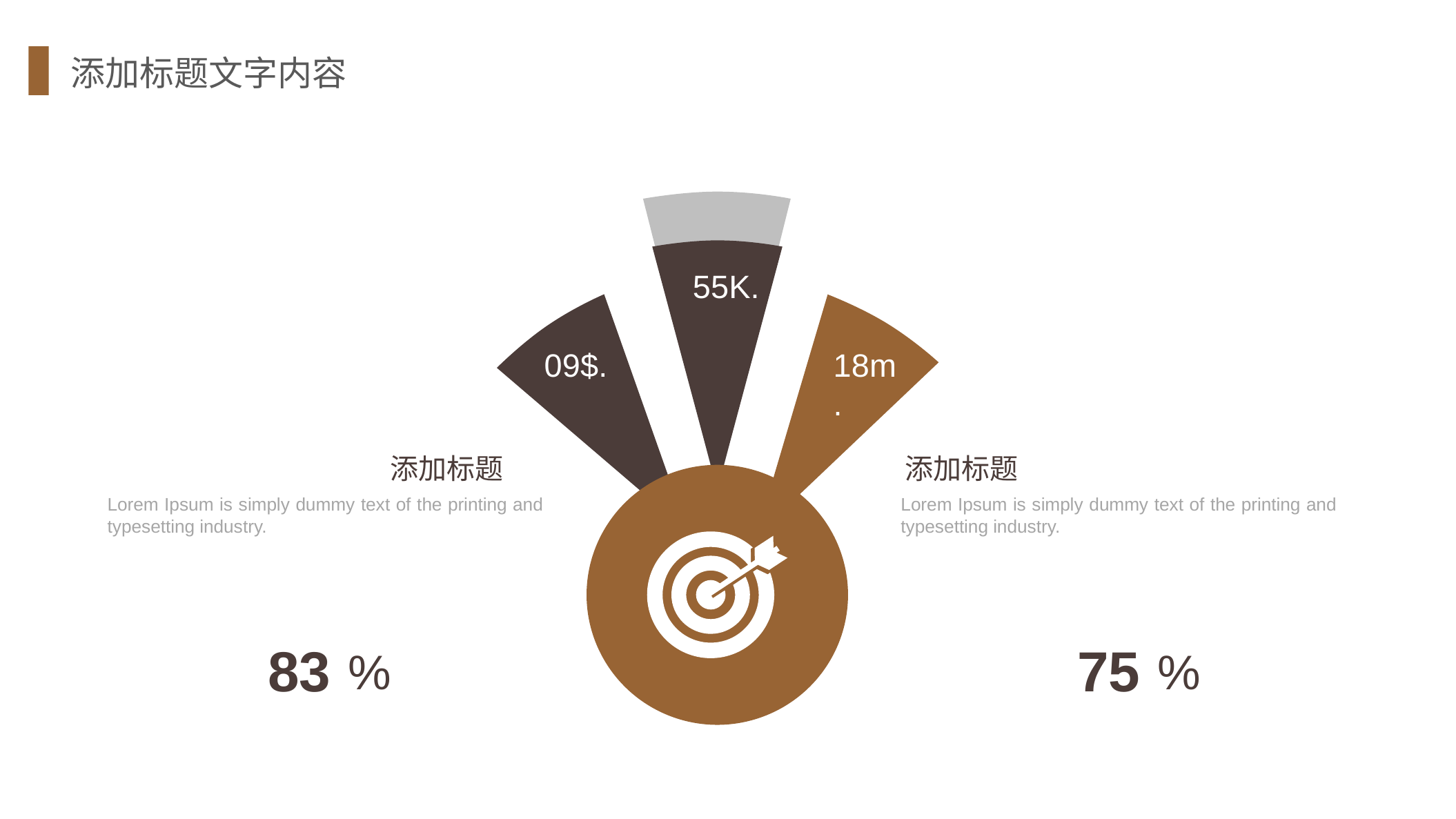

添加标题文字内容

55K.

09$.
18m.
添加标题
添加标题

Lorem Ipsum is simply dummy text of the printing and typesetting industry.
Lorem Ipsum is simply dummy text of the printing and typesetting industry.

83
75
%
%